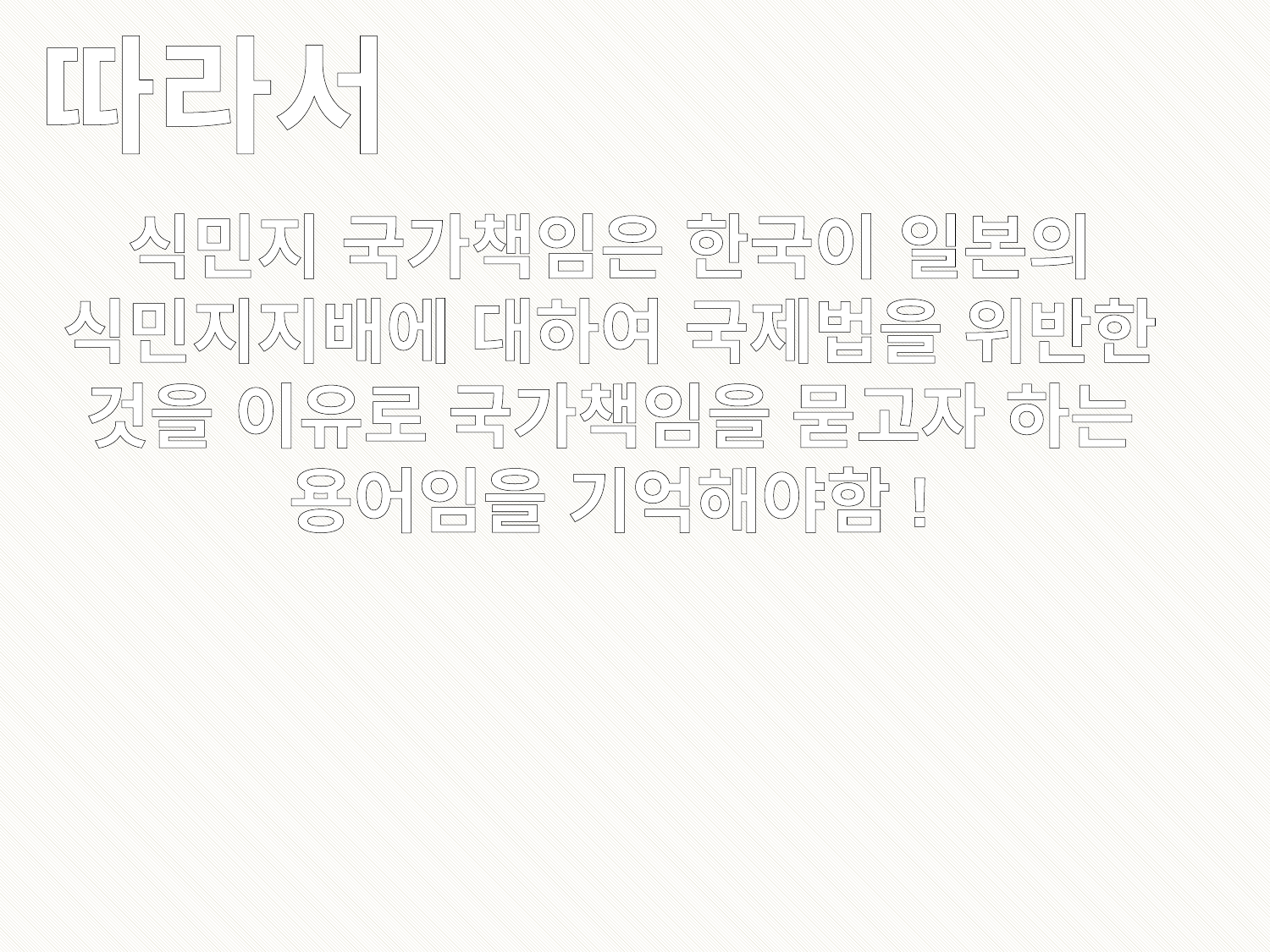

따라서
식민지 국가책임은 한국이 일본의 식민지지배에 대하여 국제법을 위반한 것을 이유로 국가책임을 묻고자 하는 용어임을 기억해야함!